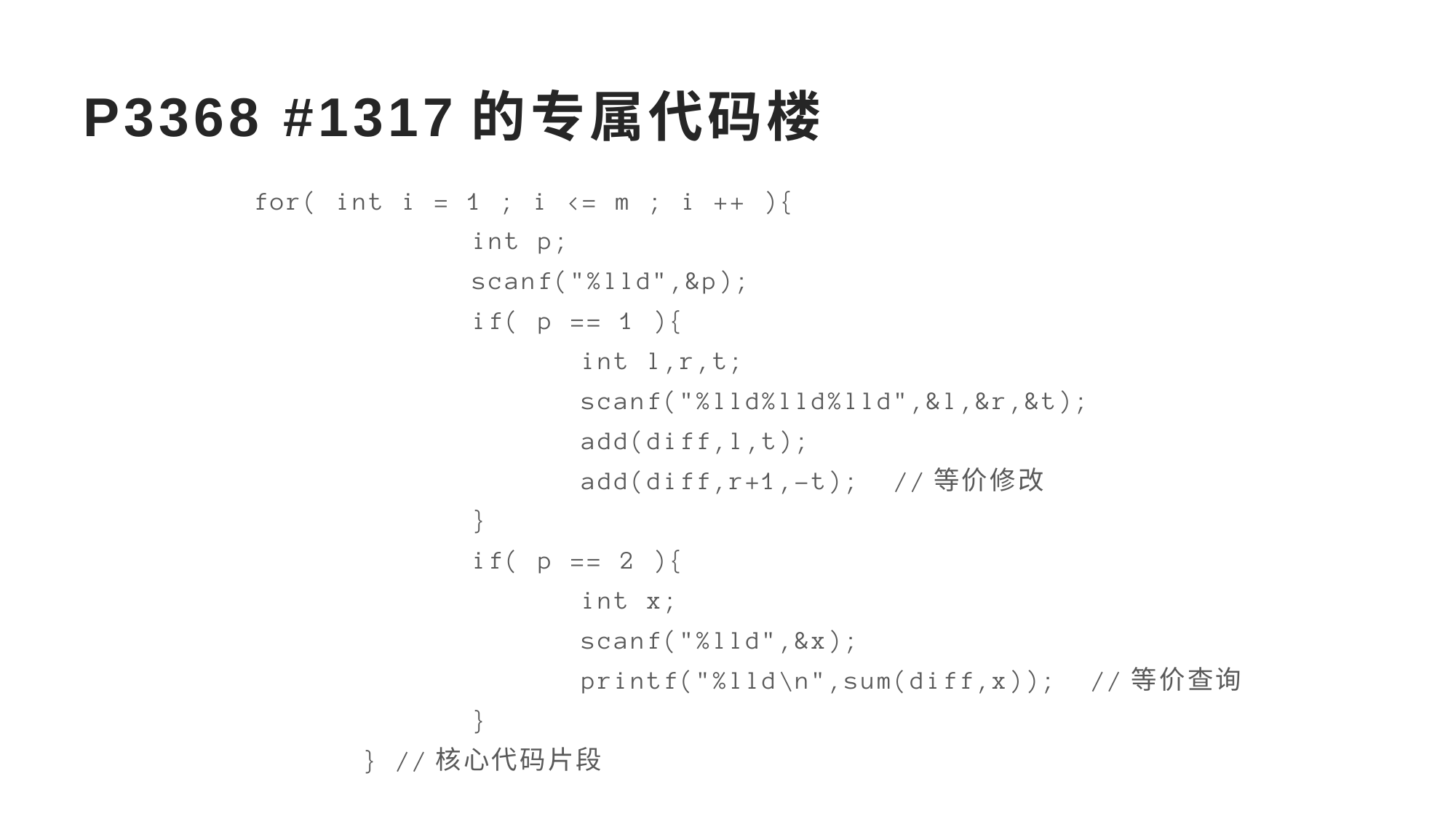

# P3368 #1317的专属代码楼
for( int i = 1 ; i <= m ; i ++ ){
		int p;
		scanf("%lld",&p);
		if( p == 1 ){
			int l,r,t;
			scanf("%lld%lld%lld",&l,&r,&t);
			add(diff,l,t);
			add(diff,r+1,-t);  //等价修改
		}
		if( p == 2 ){
			int x;
			scanf("%lld",&x);
			printf("%lld\n",sum(diff,x));  //等价查询
		}
	} //核心代码片段